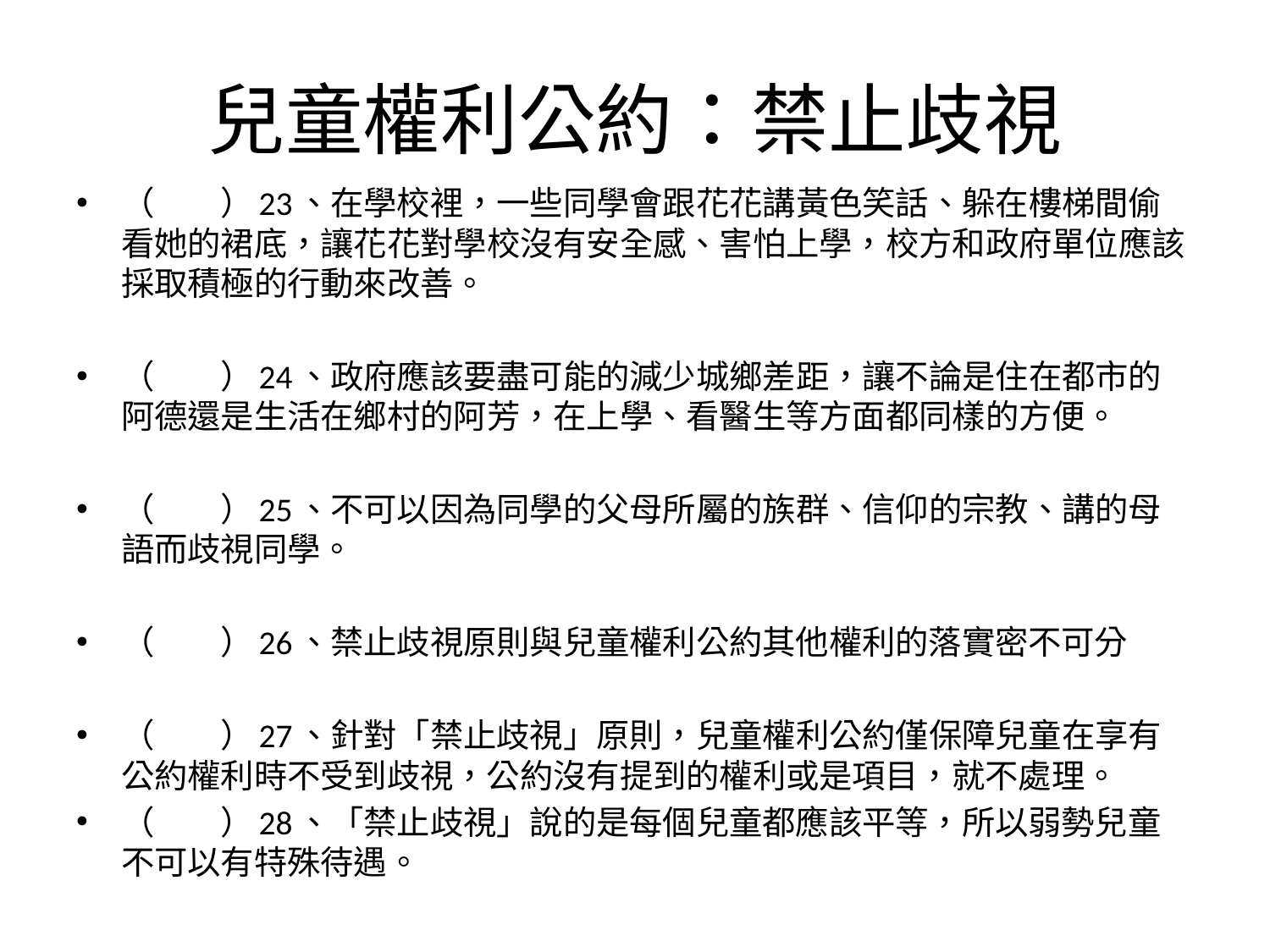

# 兒童權利公約：禁止歧視
（　　）23、在學校裡，一些同學會跟花花講黃色笑話、躲在樓梯間偷看她的裙底，讓花花對學校沒有安全感、害怕上學，校方和政府單位應該採取積極的行動來改善。

（　　）24、政府應該要盡可能的減少城鄉差距，讓不論是住在都市的阿德還是生活在鄉村的阿芳，在上學、看醫生等方面都同樣的方便。

（　　）25、不可以因為同學的父母所屬的族群、信仰的宗教、講的母語而歧視同學。

（　　）26、禁止歧視原則與兒童權利公約其他權利的落實密不可分

（　　）27、針對「禁止歧視」原則，兒童權利公約僅保障兒童在享有公約權利時不受到歧視，公約沒有提到的權利或是項目，就不處理。
（　　）28、「禁止歧視」說的是每個兒童都應該平等，所以弱勢兒童不可以有特殊待遇。